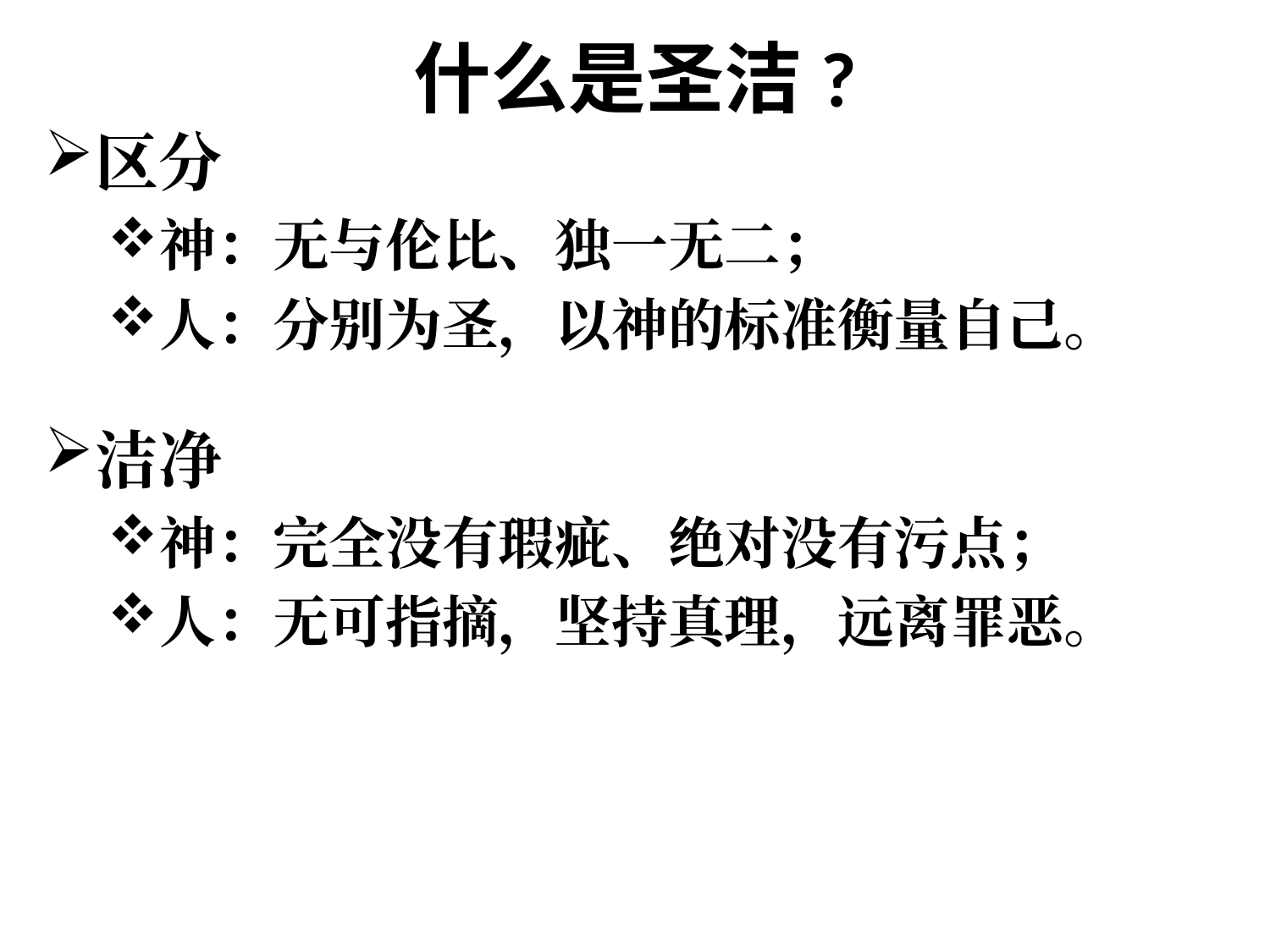

# 什么是圣洁?
区分
神：无与伦比、独一无二；
人：分别为圣，以神的标准衡量自己。

洁净
神：完全没有瑕疵、绝对没有污点；
人：无可指摘，坚持真理，远离罪恶。